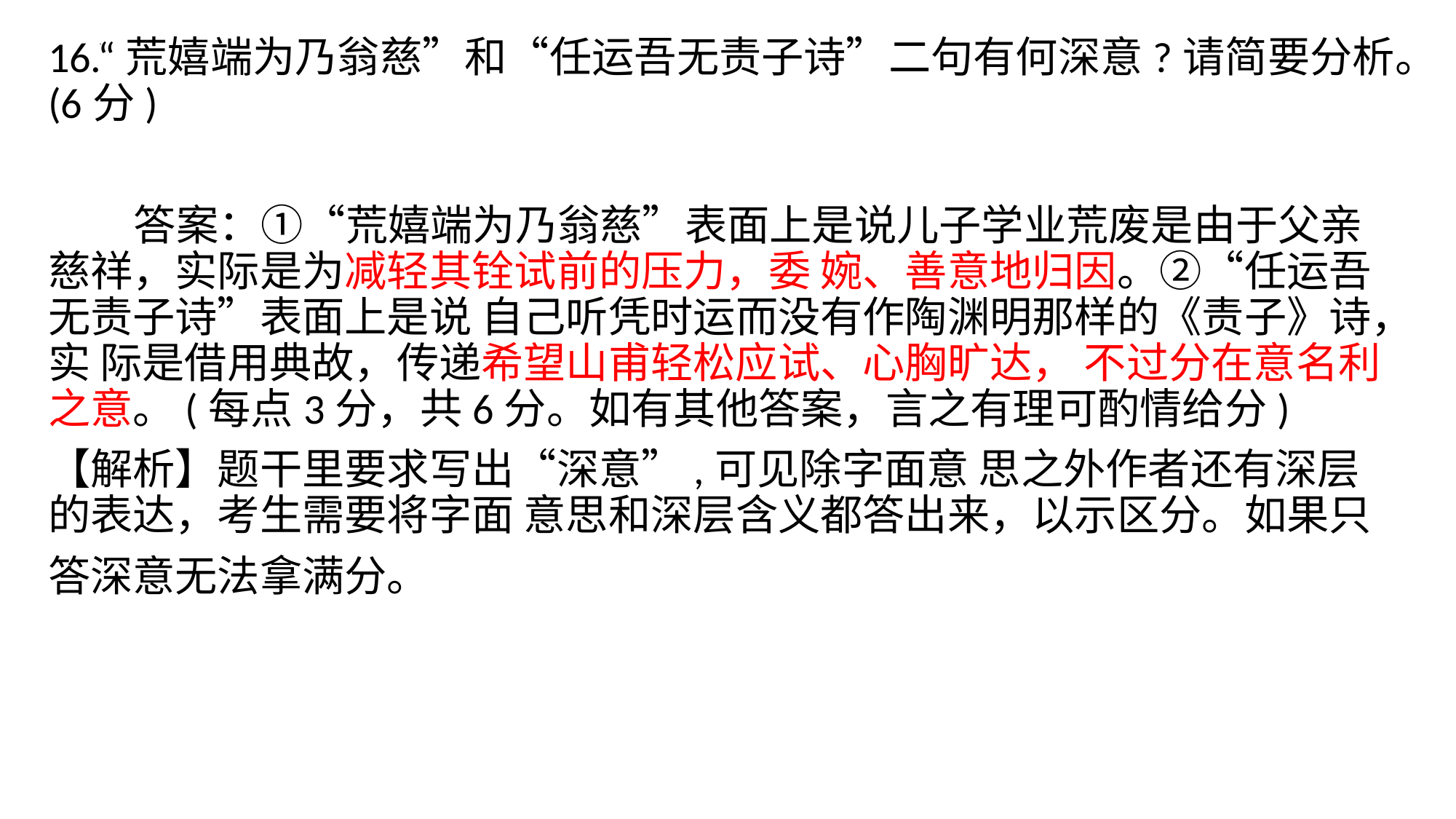

16.“荒嬉端为乃翁慈”和“任运吾无责子诗”二句有何深意?请简要分析。(6分)

        答案：①“荒嬉端为乃翁慈”表面上是说儿子学业荒废是由于父亲慈祥，实际是为减轻其铨试前的压力，委 婉、善意地归因。②“任运吾无责子诗”表面上是说 自己听凭时运而没有作陶渊明那样的《责子》诗，实 际是借用典故，传递希望山甫轻松应试、心胸旷达， 不过分在意名利之意。(每点3分，共6分。如有其他答案，言之有理可酌情给分)
【解析】题干里要求写出“深意”,可见除字面意 思之外作者还有深层的表达，考生需要将字面 意思和深层含义都答出来，以示区分。如果只
答深意无法拿满分。